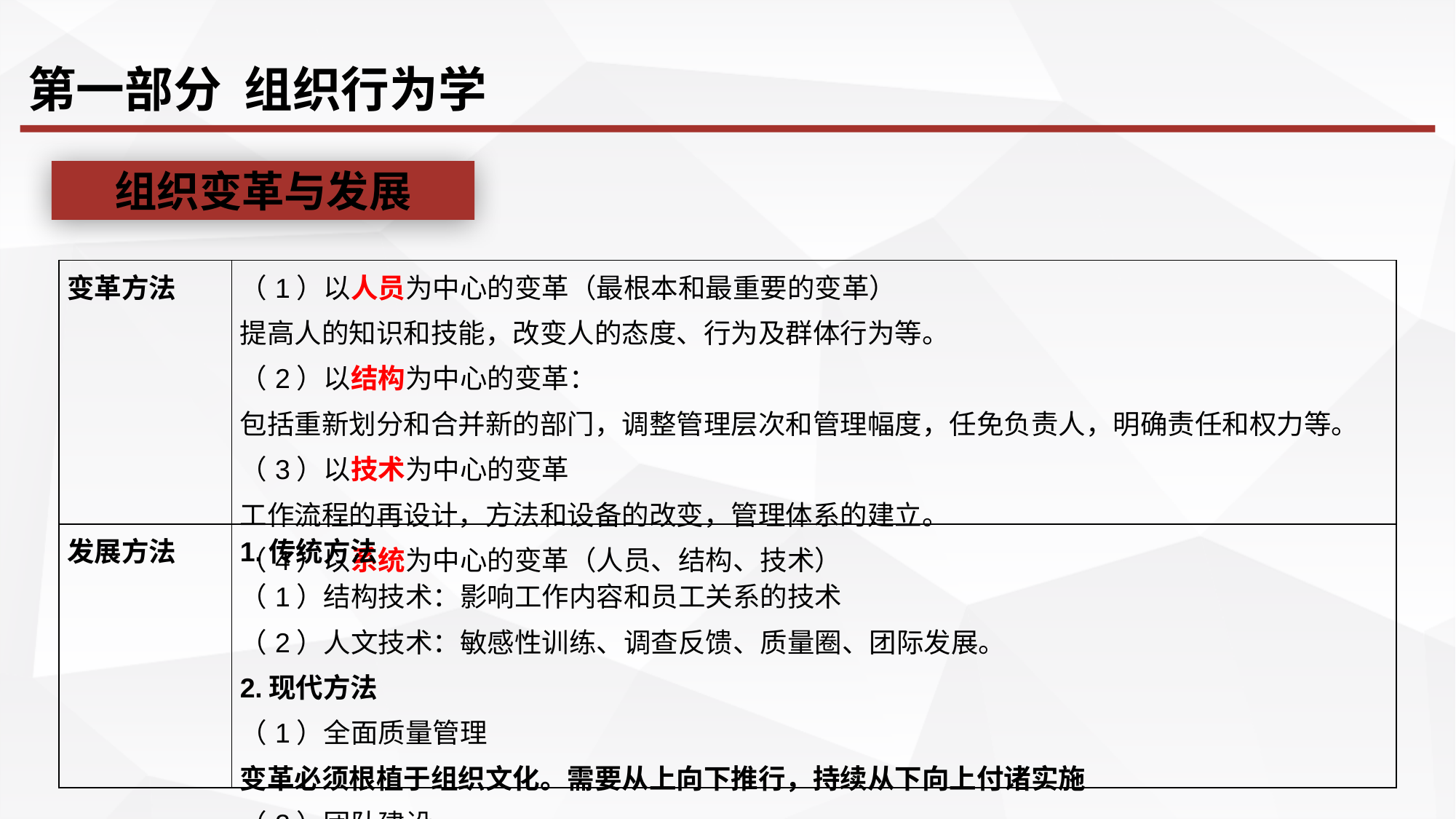

第一部分  组织行为学

组织变革与发展
| 变革方法 | （1）以人员为中心的变革（最根本和最重要的变革） 提高人的知识和技能，改变人的态度、行为及群体行为等。 （2）以结构为中心的变革： 包括重新划分和合并新的部门，调整管理层次和管理幅度，任免负责人，明确责任和权力等。 （3）以技术为中心的变革 工作流程的再设计，方法和设备的改变，管理体系的建立。 （4）以系统为中心的变革（人员、结构、技术） |
| --- | --- |
| 发展方法 | 1.传统方法 （1）结构技术：影响工作内容和员工关系的技术 （2）人文技术：敏感性训练、调查反馈、质量圈、团际发展。 2.现代方法 （1）全面质量管理 变革必须根植于组织文化。需要从上向下推行，持续从下向上付诸实施 （2）团队建设 |